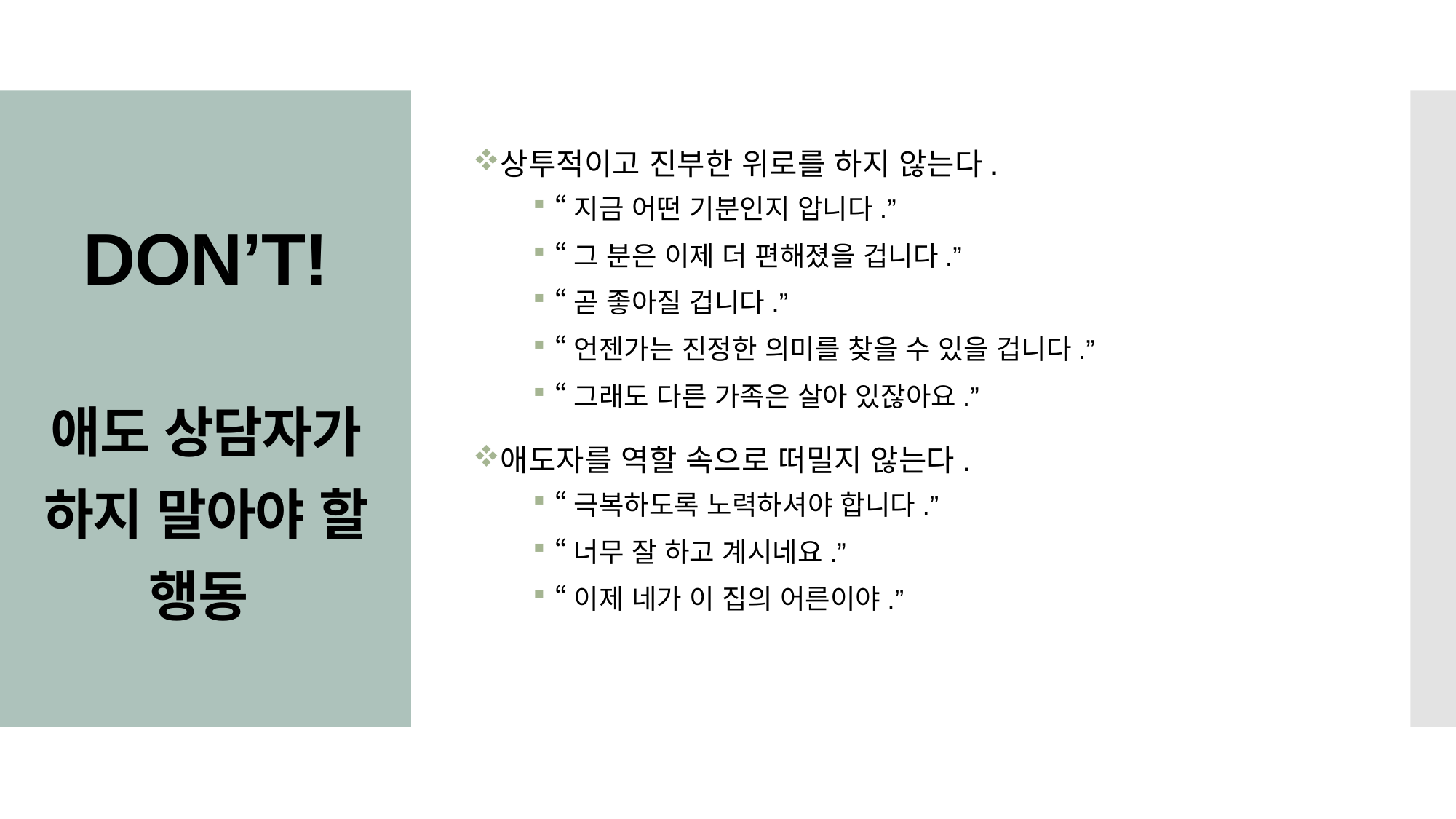

상투적이고 진부한 위로를 하지 않는다.
“지금 어떤 기분인지 압니다.”
“그 분은 이제 더 편해졌을 겁니다.”
“곧 좋아질 겁니다.”
“언젠가는 진정한 의미를 찾을 수 있을 겁니다.”
“그래도 다른 가족은 살아 있잖아요.”
애도자를 역할 속으로 떠밀지 않는다.
“극복하도록 노력하셔야 합니다.”
“너무 잘 하고 계시네요.”
“이제 네가 이 집의 어른이야.”

# DON’T! 애도 상담자가 하지 말아야 할 행동